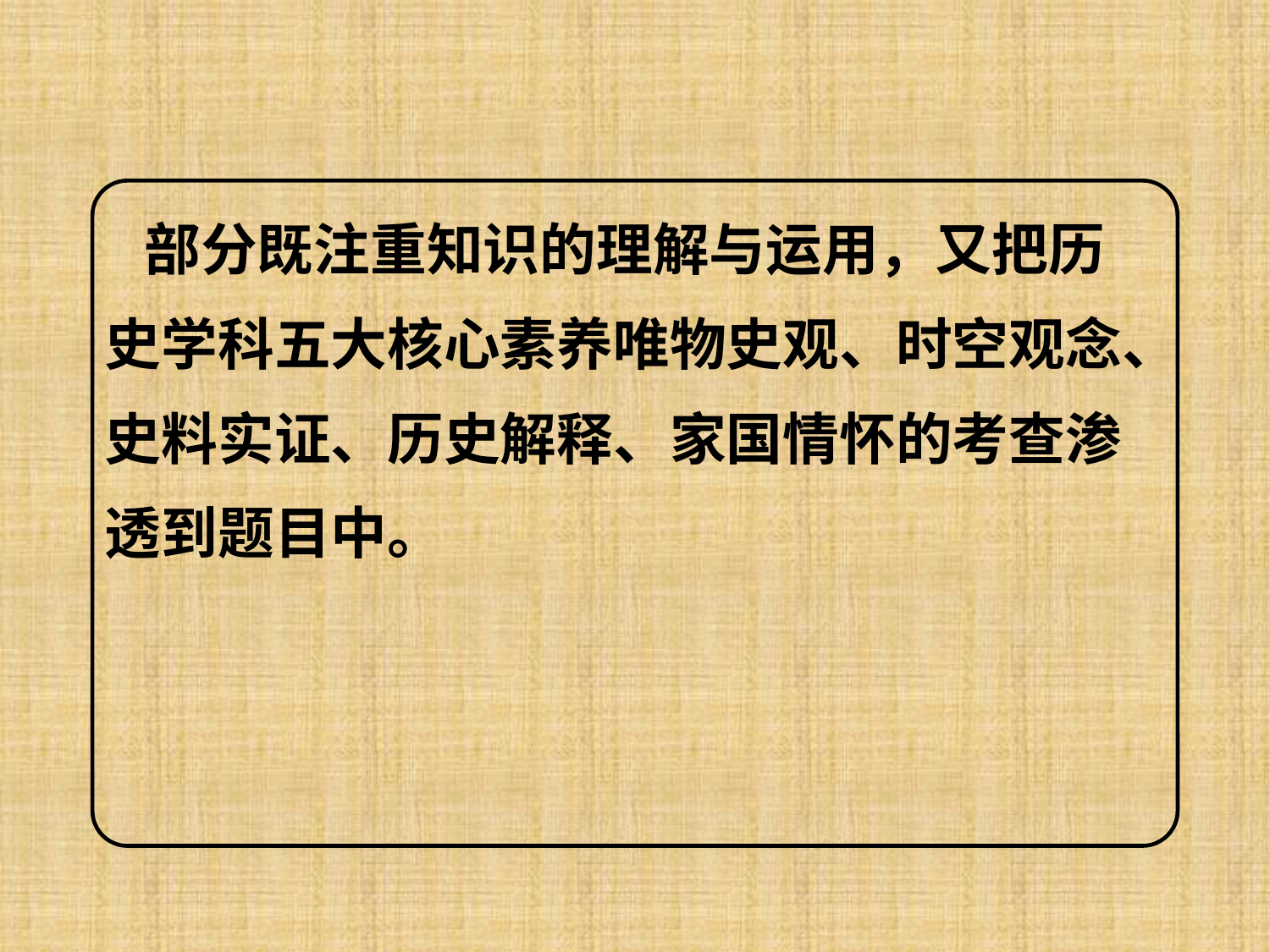

部分既注重知识的理解与运用，又把历史学科五大核心素养唯物史观、时空观念、史料实证、历史解释、家国情怀的考查渗透到题目中。